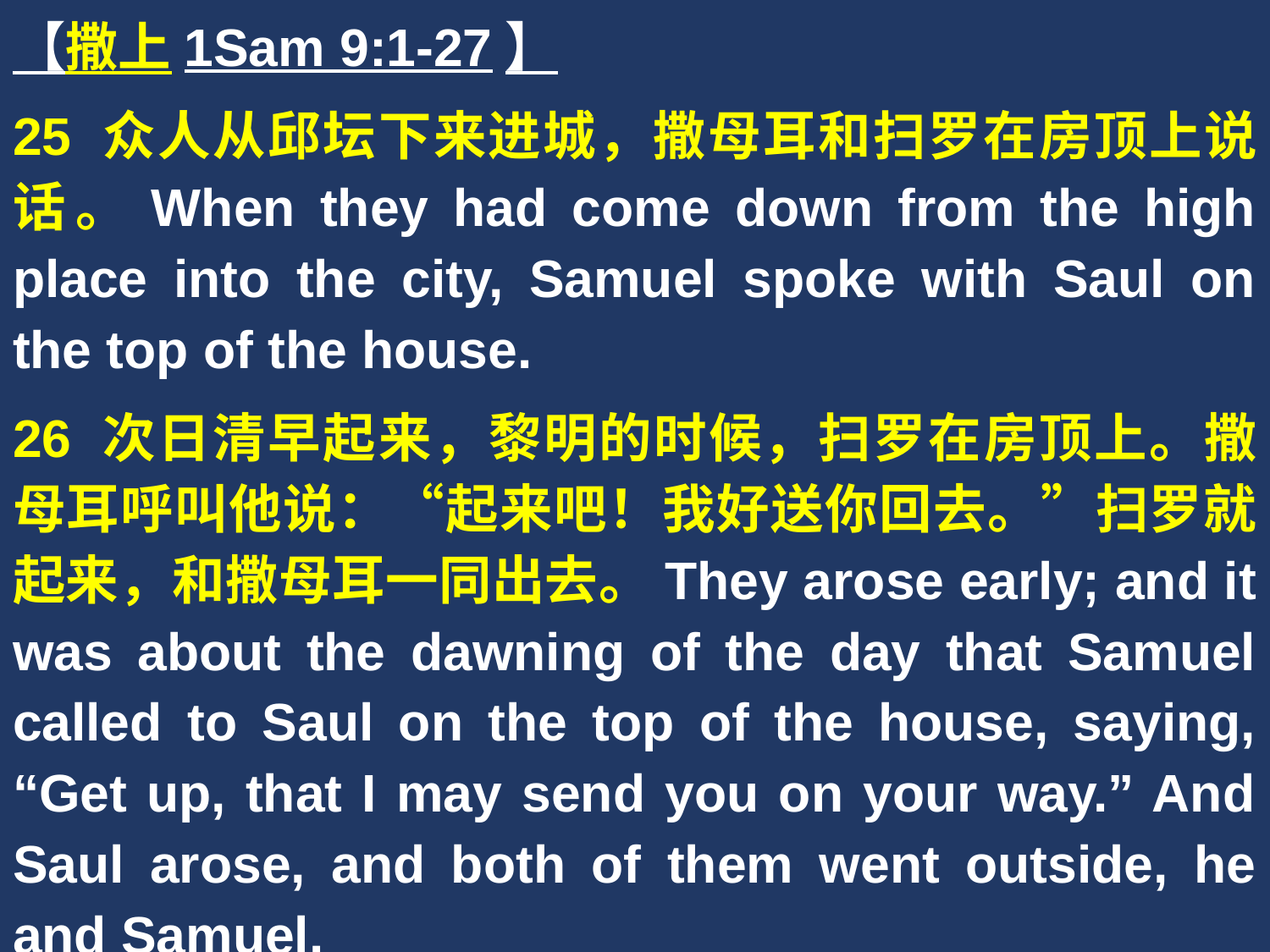

【撒上1Sam 9:1-27】
25 众人从邱坛下来进城，撒母耳和扫罗在房顶上说话。When they had come down from the high place into the city, Samuel spoke with Saul on the top of the house.
26 次日清早起来，黎明的时候，扫罗在房顶上。撒母耳呼叫他说：“起来吧！我好送你回去。”扫罗就起来，和撒母耳一同出去。They arose early; and it was about the dawning of the day that Samuel called to Saul on the top of the house, saying, “Get up, that I may send you on your way.” And Saul arose, and both of them went outside, he and Samuel.